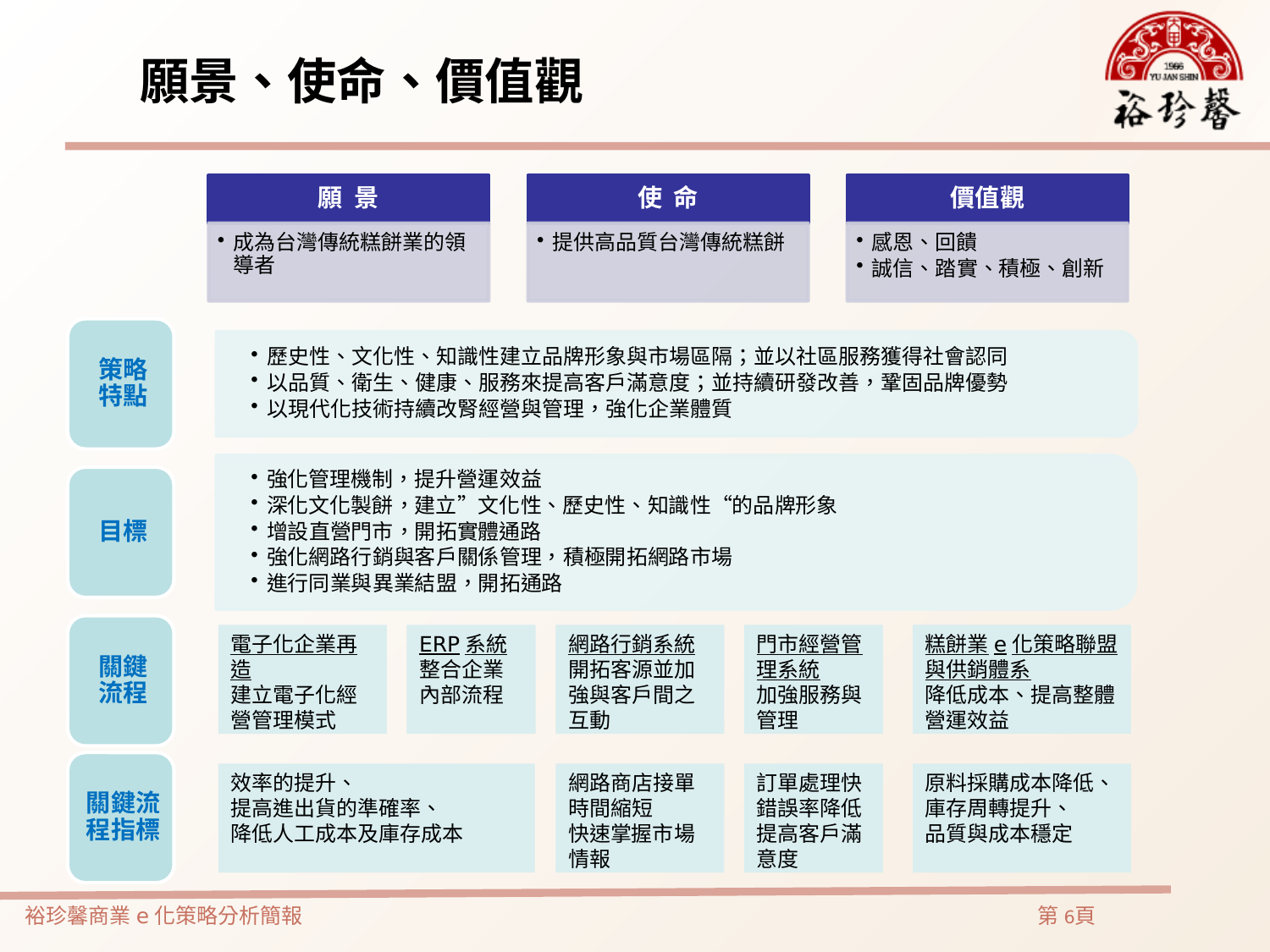

願景、使命、價值觀
願  景
成為台灣傳統糕餅業的領導者
使  命
提供高品質台灣傳統糕餅
價值觀
感恩、回饋
誠信、踏實、積極、創新
歷史性、文化性、知識性建立品牌形象與市場區隔；並以社區服務獲得社會認同
以品質、衛生、健康、服務來提高客戶滿意度；並持續研發改善，鞏固品牌優勢
以現代化技術持續改腎經營與管理，強化企業體質
策略
特點
強化管理機制，提升營運效益
深化文化製餅，建立”文化性、歷史性、知識性“的品牌形象
增設直營門市，開拓實體通路
強化網路行銷與客戶關係管理，積極開拓網路市場
進行同業與異業結盟，開拓通路
目標
關鍵
流程
關鍵流程指標
電子化企業再造
建立電子化經營管理模式
ERP系統
整合企業內部流程
網路行銷系統
開拓客源並加強與客戶間之互動
門市經營管理系統
加強服務與管理
糕餅業e化策略聯盟與供銷體系
降低成本、提高整體營運效益
效率的提升、
提高進出貨的準確率、
降低人工成本及庫存成本
網路商店接單時間縮短
快速掌握市場情報
訂單處理快
錯誤率降低
提高客戶滿意度
原料採購成本降低、庫存周轉提升、
品質與成本穩定